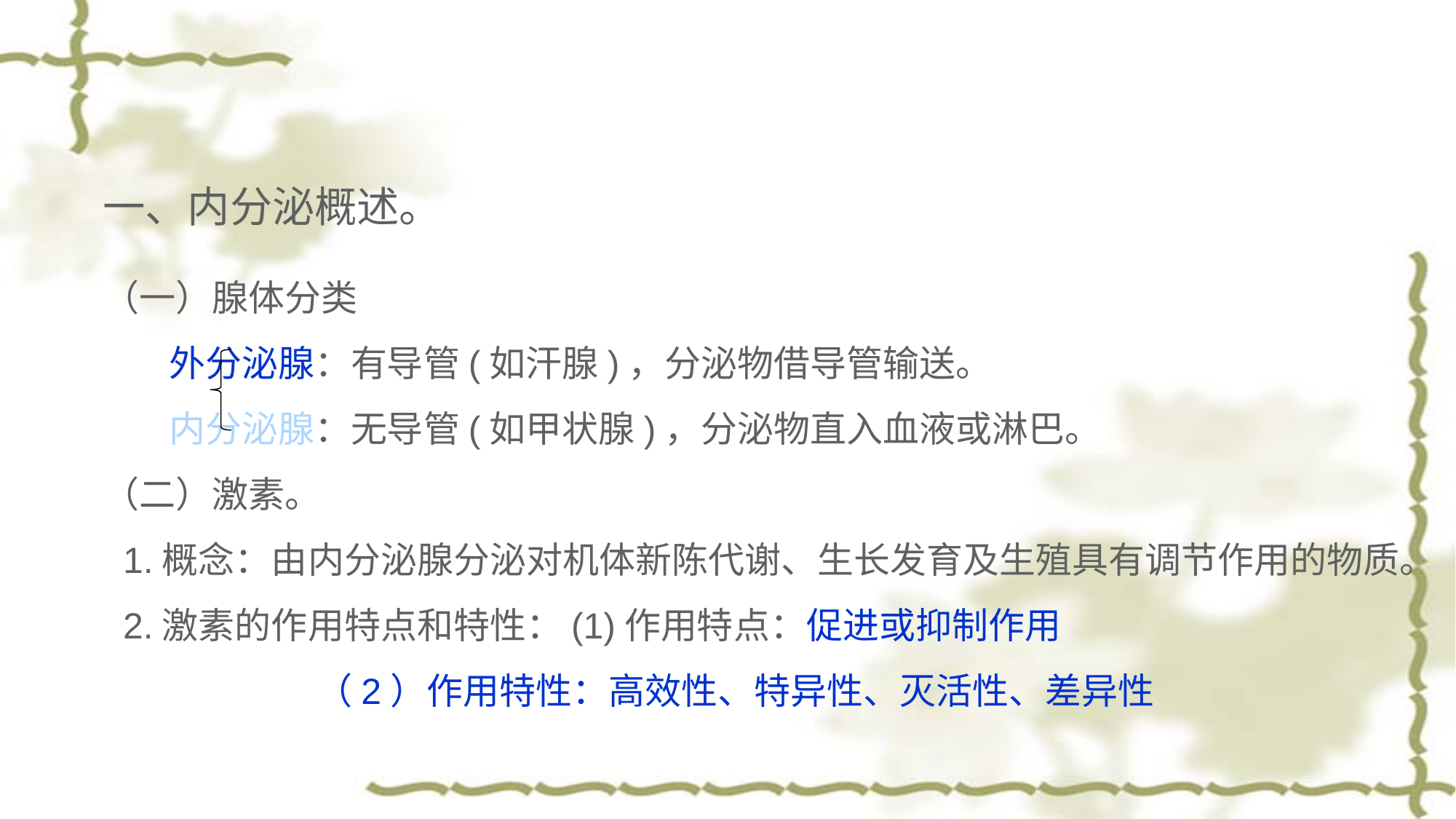

一、内分泌概述。

（一）腺体分类
       外分泌腺：有导管(如汗腺)，分泌物借导管输送。
       内分泌腺：无导管(如甲状腺)，分泌物直入血液或淋巴。
（二）激素。
  1.概念：由内分泌腺分泌对机体新陈代谢、生长发育及生殖具有调节作用的物质。
  2.激素的作用特点和特性：(1)作用特点：促进或抑制作用
                         （2）作用特性：高效性、特异性、灭活性、差异性